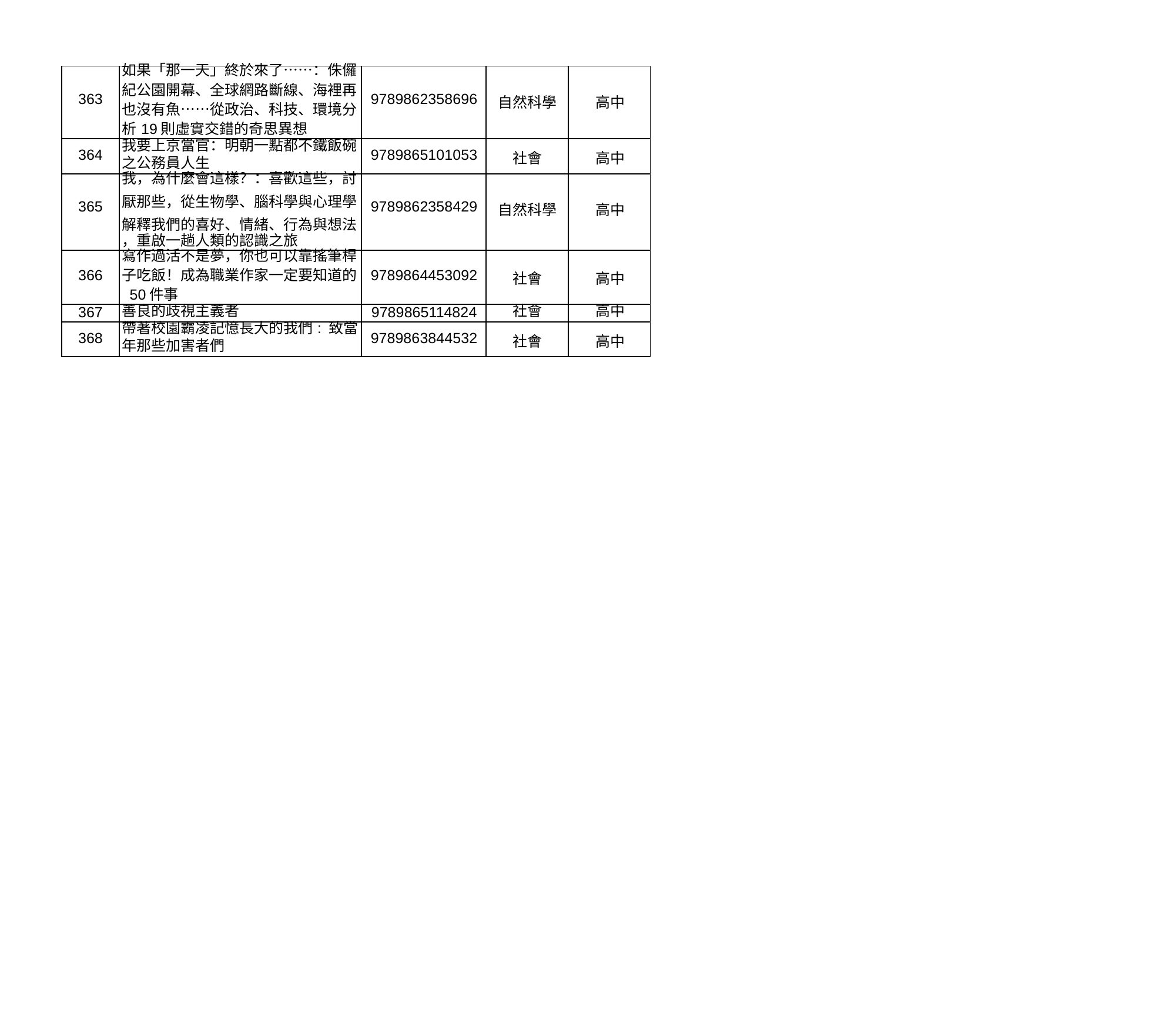

| 363 | 如果「那一天」終於來了……：侏儸 紀公園開幕、全球網路斷線、海裡再 也沒有魚……從政治、科技、環境分 析19則虛實交錯的奇思異想 | 9789862358696 | 自然科學 | 高中 |
| --- | --- | --- | --- | --- |
| 364 | 我要上京當官：明朝一點都不鐵飯碗 之公務員人生 | 9789865101053 | 社會 | 高中 |
| 365 | 我，為什麼會這樣？：喜歡這些，討 厭那些，從生物學、腦科學與心理學 解釋我們的喜好、情緒、行為與想法 ，重啟一趟人類的認識之旅 | 9789862358429 | 自然科學 | 高中 |
| 366 | 寫作過活不是夢，你也可以靠搖筆桿 子吃飯！成為職業作家一定要知道的 50件事 | 9789864453092 | 社會 | 高中 |
| 367 | 善良的歧視主義者 | 9789865114824 | 社會 | 高中 |
| 368 | 帶著校園霸凌記憶長大的我們: 致當 年那些加害者們 | 9789863844532 | 社會 | 高中 |